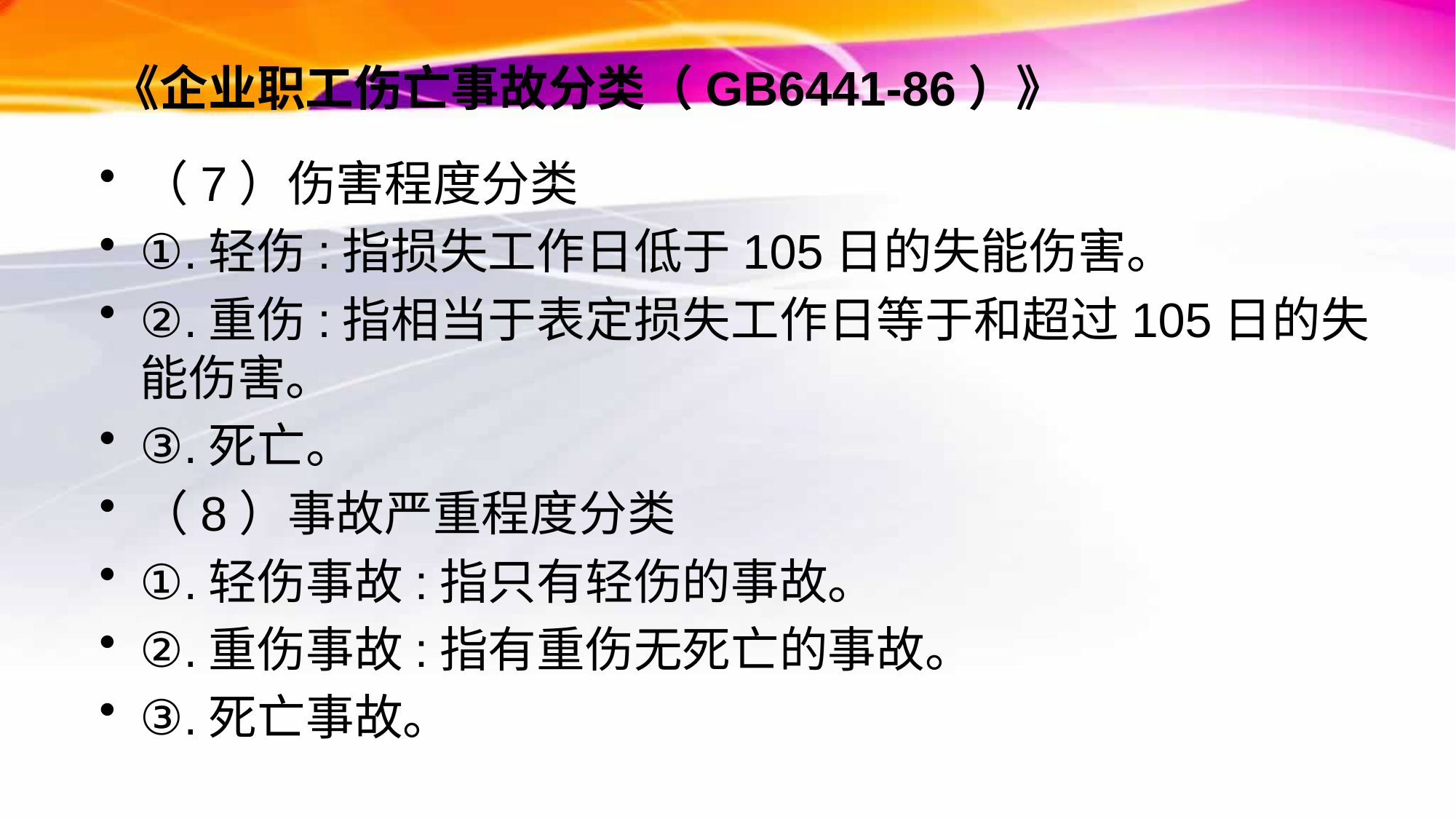

# 《企业职工伤亡事故分类（GB6441-86）》
（7）伤害程度分类
①.轻伤:指损失工作日低于105日的失能伤害。
②.重伤:指相当于表定损失工作日等于和超过105日的失能伤害。
③.死亡。
（8）事故严重程度分类
①.轻伤事故:指只有轻伤的事故。
②.重伤事故:指有重伤无死亡的事故。
③.死亡事故。